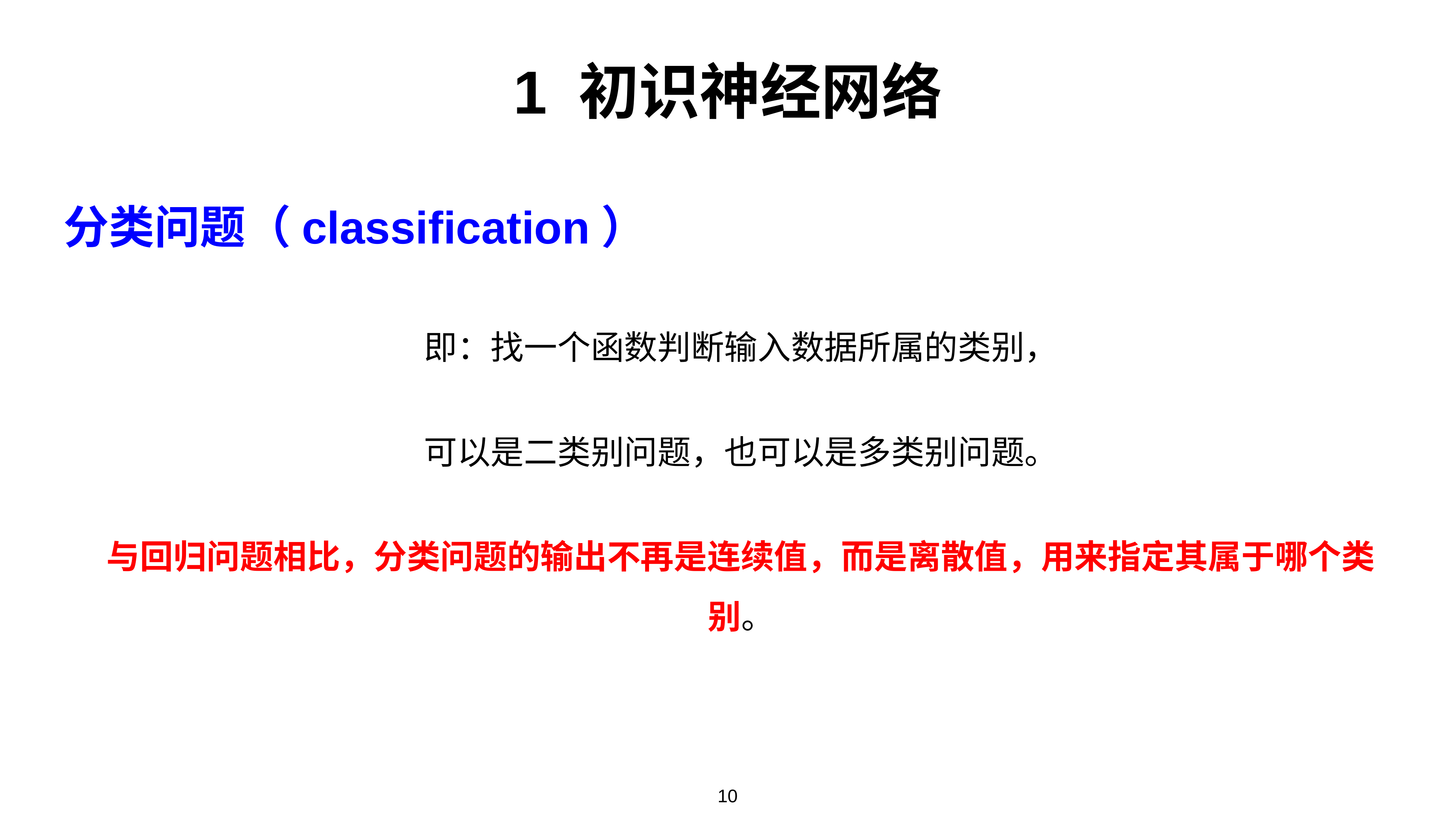

# 1 初识神经网络
分类问题（classification）
即：找一个函数判断输入数据所属的类别，
可以是二类别问题，也可以是多类别问题。
与回归问题相比，分类问题的输出不再是连续值，而是离散值，用来指定其属于哪个类别。
10